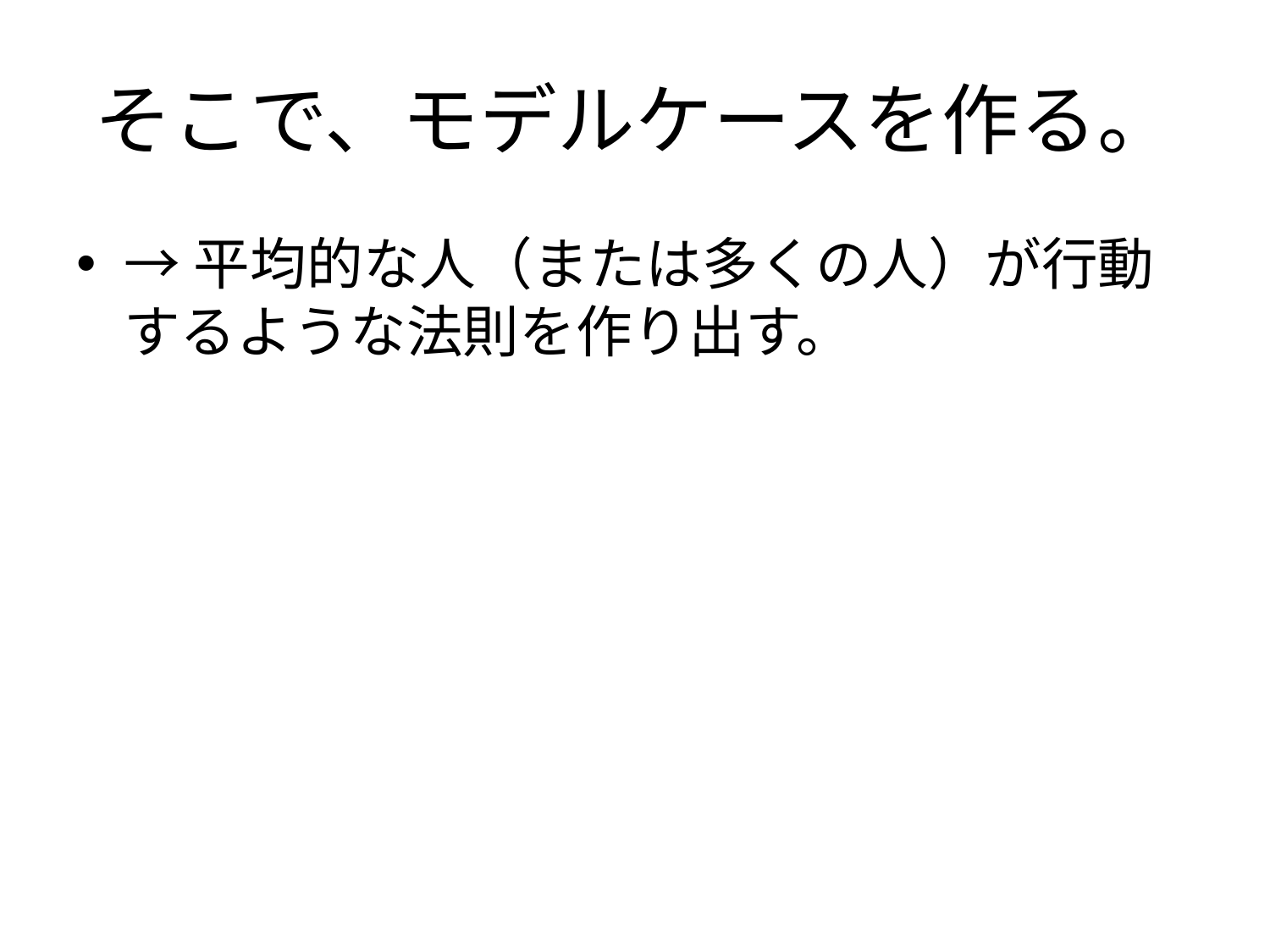

# そこで、モデルケースを作る。
→平均的な人（または多くの人）が行動するような法則を作り出す。